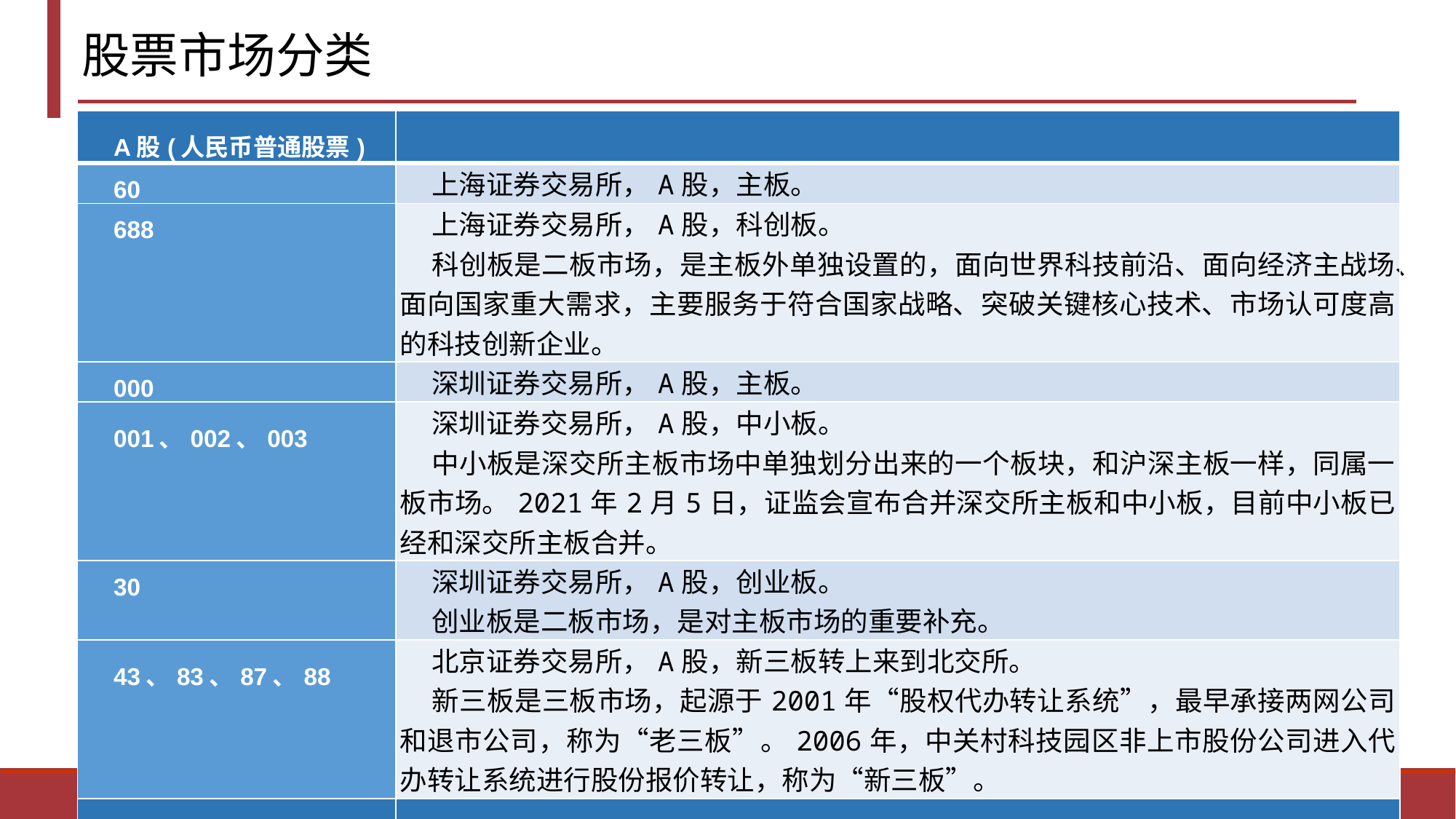

股票市场分类
| A股(人民币普通股票) |  |
| --- | --- |
| 60 | 上海证券交易所，A股，主板。 |
| 688 | 上海证券交易所，A股，科创板。 科创板是二板市场，是主板外单独设置的，面向世界科技前沿、面向经济主战场、面向国家重大需求，主要服务于符合国家战略、突破关键核心技术、市场认可度高的科技创新企业。 |
| 000 | 深圳证券交易所，A股，主板。 |
| 001、002、003 | 深圳证券交易所，A股，中小板。 中小板是深交所主板市场中单独划分出来的一个板块，和沪深主板一样，同属一板市场。2021年2月5日，证监会宣布合并深交所主板和中小板，目前中小板已经和深交所主板合并。 |
| 30 | 深圳证券交易所，A股，创业板。 创业板是二板市场，是对主板市场的重要补充。 |
| 43、83、87、88 | 北京证券交易所，A股，新三板转上来到北交所。 新三板是三板市场，起源于2001年“股权代办转让系统”，最早承接两网公司和退市公司，称为“老三板”。2006年，中关村科技园区非上市股份公司进入代办转让系统进行股份报价转让，称为“新三板”。 |
| B股（人民币特种股票） | 以外币认购和买卖，在中国境内（上海、深圳）证券交易所上市交易的外资股。 |
| 90 | 上海证券交易所，B股。 |
| 20 | 深圳证券交易所，B股。 |